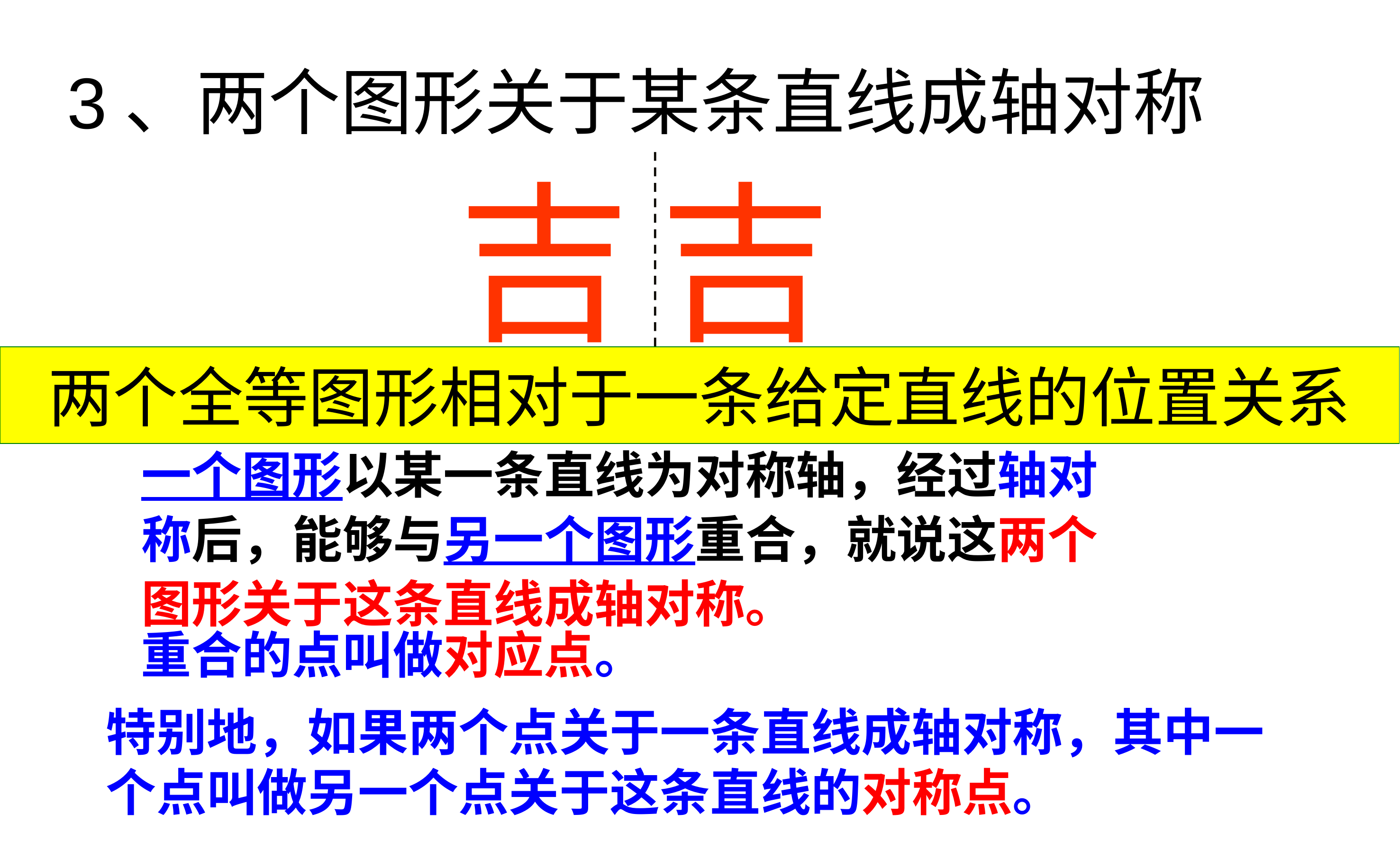

3、两个图形关于某条直线成轴对称
吉
吉

两个全等图形相对于一条给定直线的位置关系
一个图形以某一条直线为对称轴，经过轴对
称后，能够与另一个图形重合，就说这两个
图形关于这条直线成轴对称。
重合的点叫做对应点。
特别地，如果两个点关于一条直线成轴对称，其中一个点叫做另一个点关于这条直线的对称点。